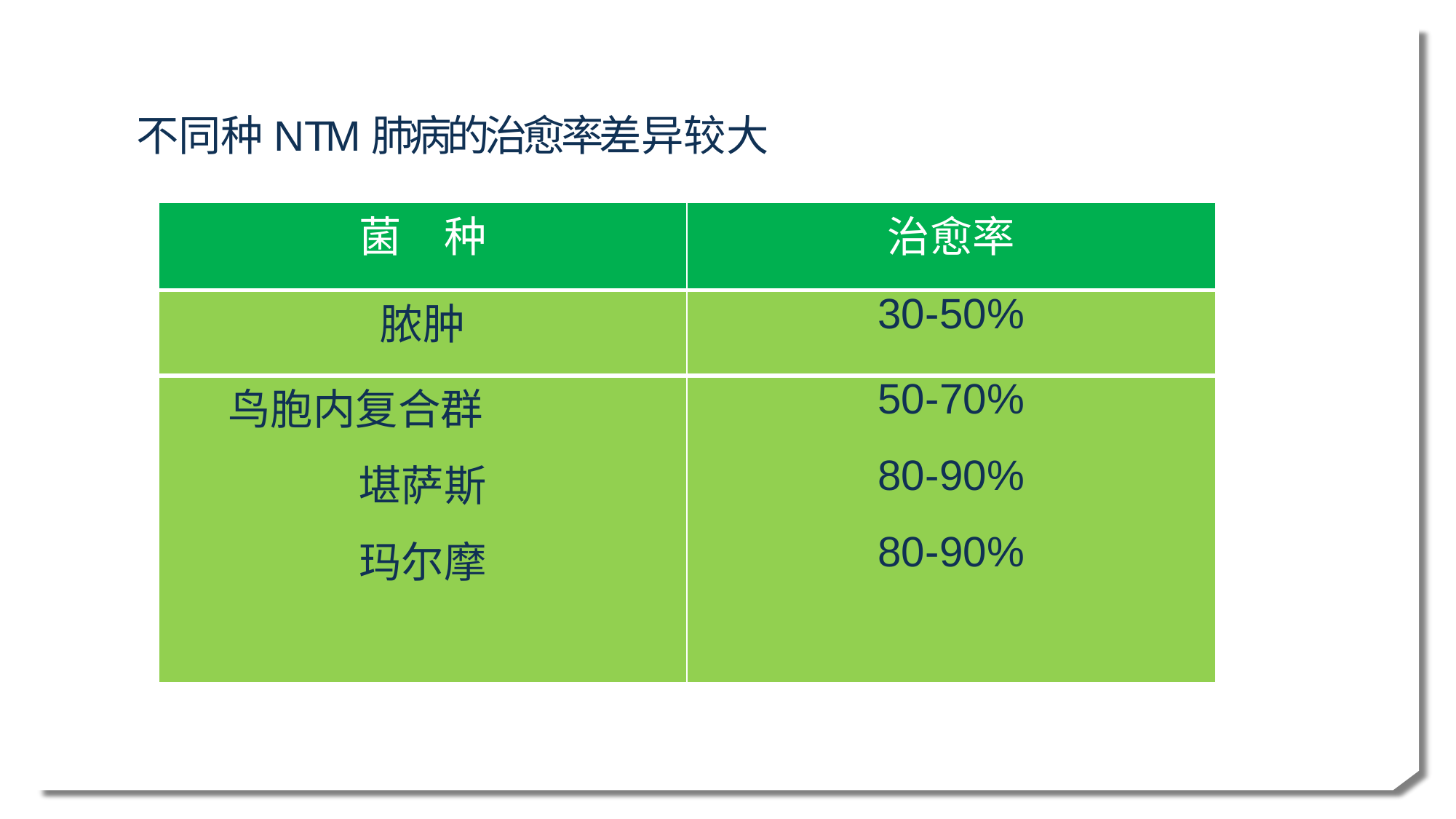

# 不同种NTM肺病的治愈率差异较大
| 菌 种 | 治愈率 |
| --- | --- |
| 脓肿 | 30-50% |
| 鸟胞内复合群 | 50-70% |
| 堪萨斯 | 80-90% |
| 玛尔摩 | 80-90% |